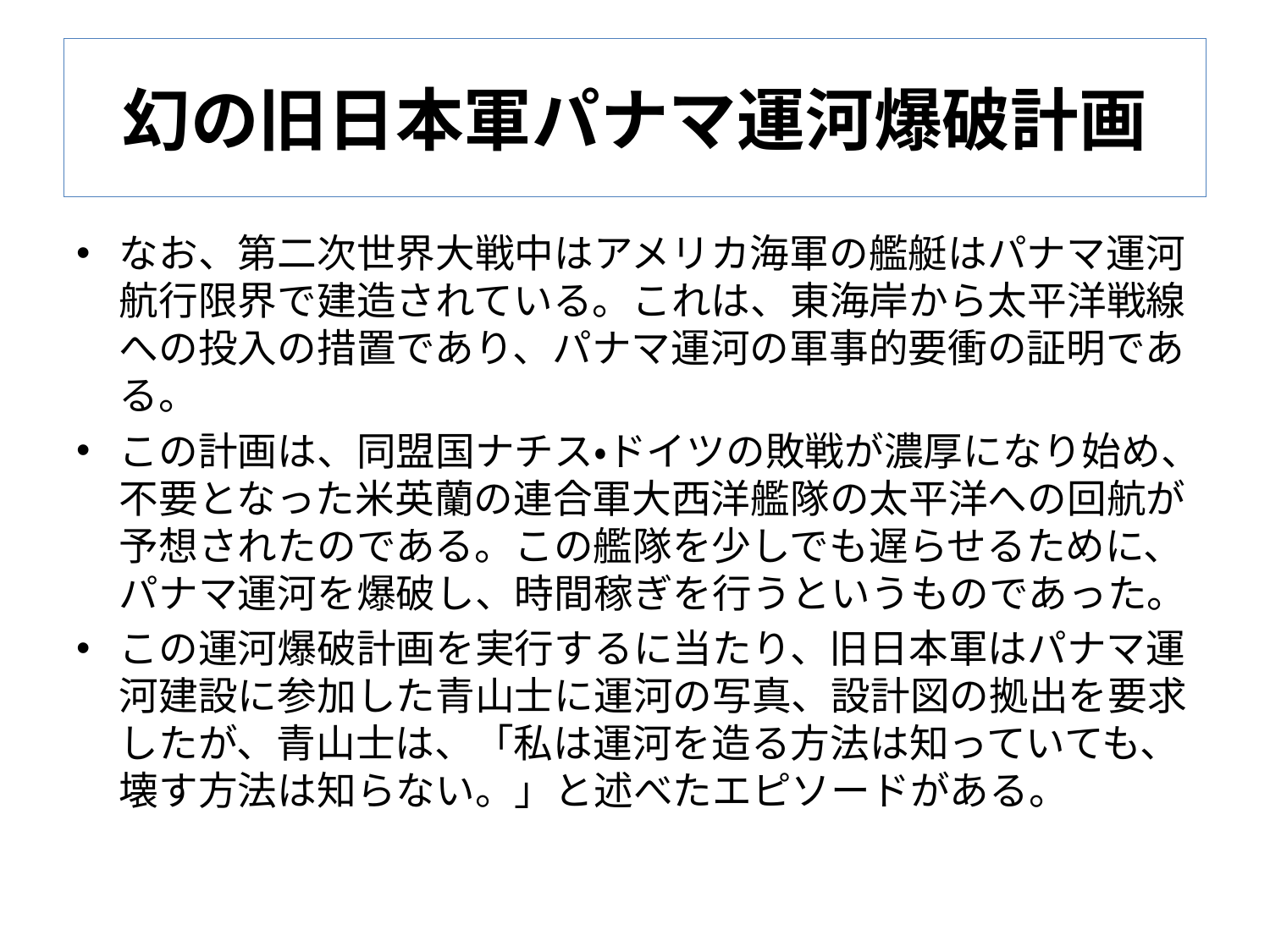

# 幻の旧日本軍パナマ運河爆破計画
なお、第二次世界大戦中はアメリカ海軍の艦艇はパナマ運河航行限界で建造されている。これは、東海岸から太平洋戦線への投入の措置であり、パナマ運河の軍事的要衝の証明である。
この計画は、同盟国ナチス・ドイツの敗戦が濃厚になり始め、不要となった米英蘭の連合軍大西洋艦隊の太平洋への回航が予想されたのである。この艦隊を少しでも遅らせるために、パナマ運河を爆破し、時間稼ぎを行うというものであった。
この運河爆破計画を実行するに当たり、旧日本軍はパナマ運河建設に参加した青山士に運河の写真、設計図の拠出を要求したが、青山士は、「私は運河を造る方法は知っていても、壊す方法は知らない。」と述べたエピソードがある。